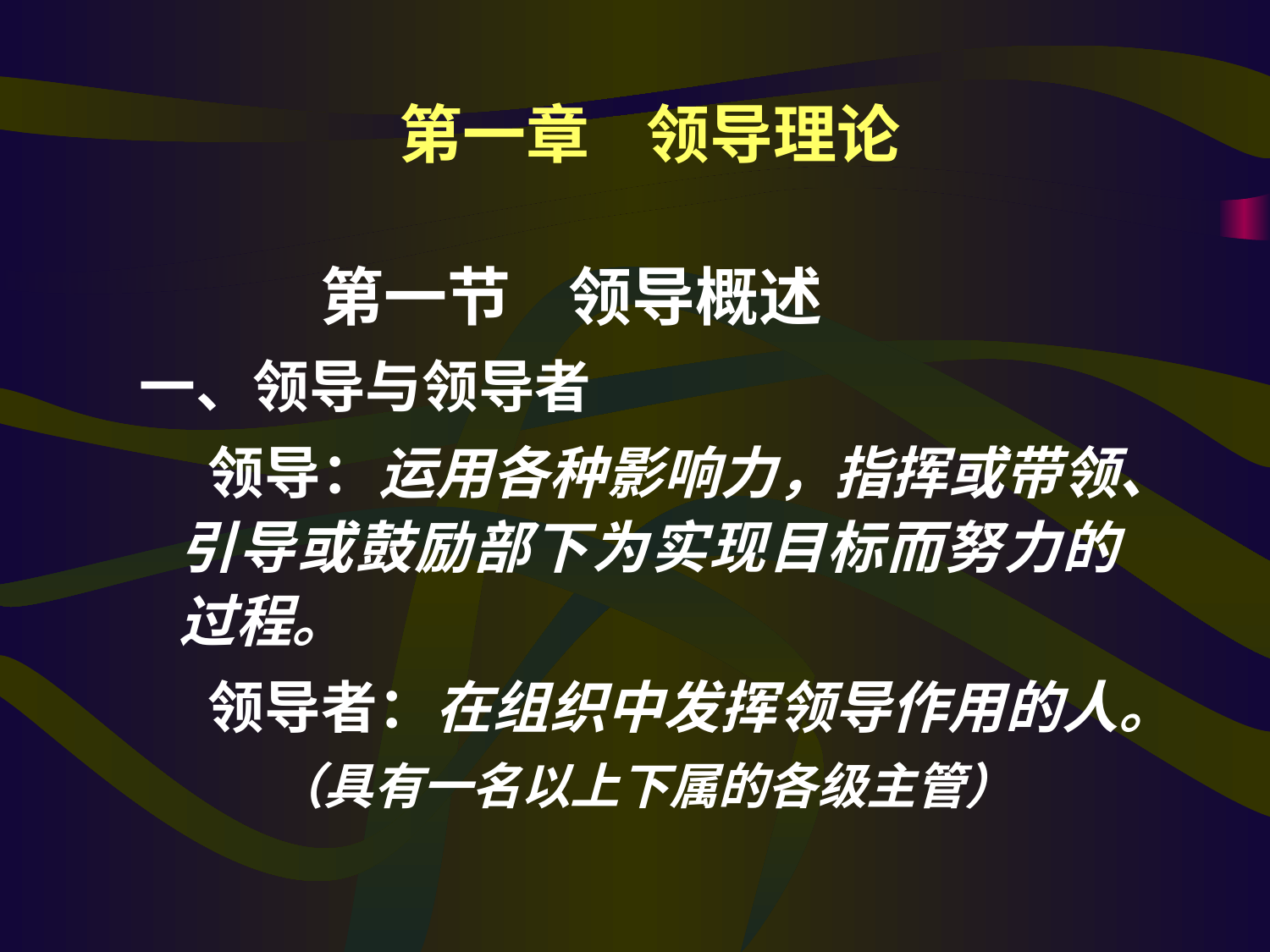

第一章    领导理论
             第一节    领导概述
一、领导与领导者
    领导：运用各种影响力，指挥或带领、引导或鼓励部下为实现目标而努力的过程。
    领导者：在组织中发挥领导作用的人。
           （具有一名以上下属的各级主管）
#